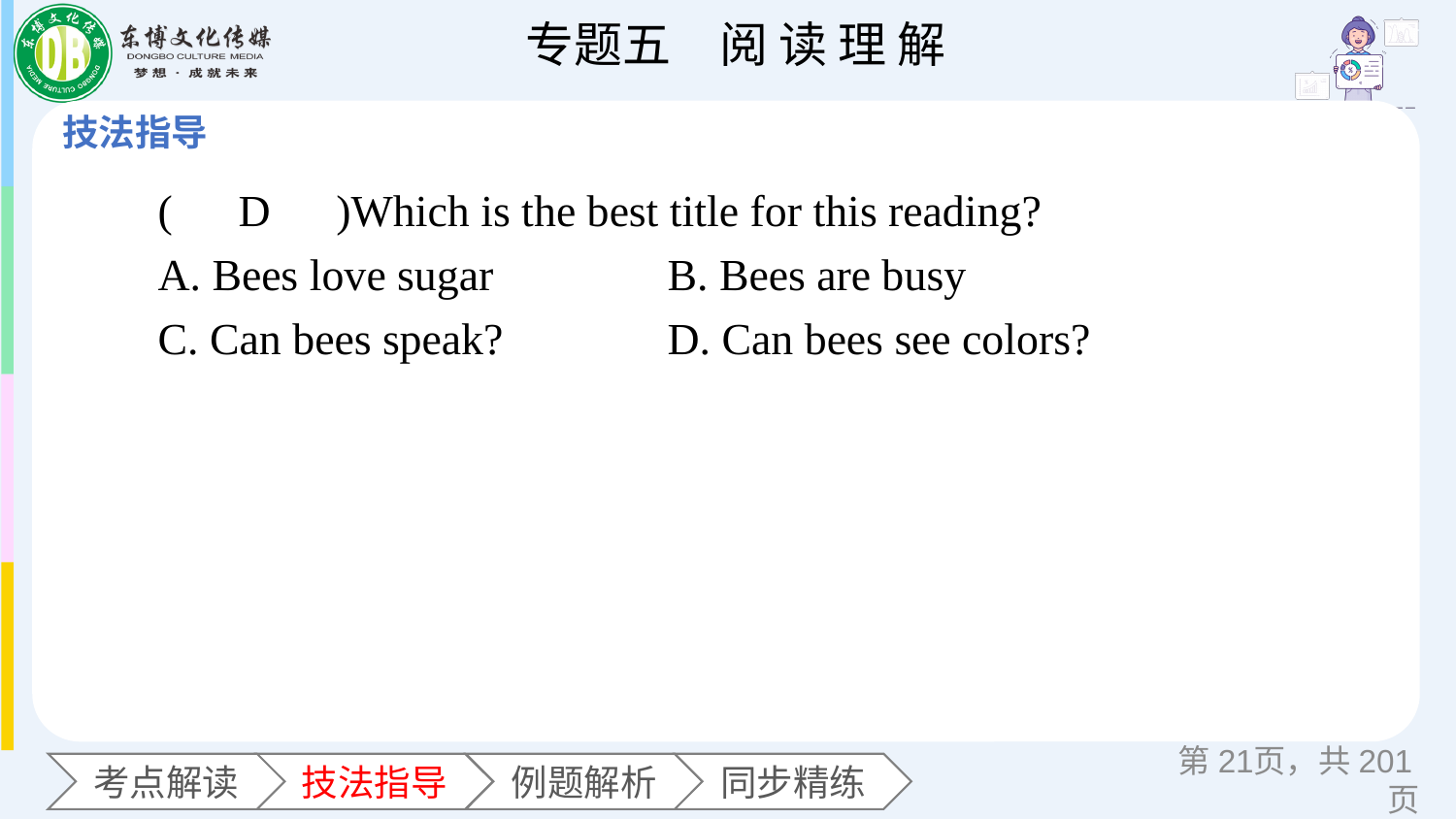

(　D　)Which is the best title for this reading?
A. Bees love sugar    	B. Bees are busy
C. Can bees speak?    	D. Can bees see colors?
第21页，共201页